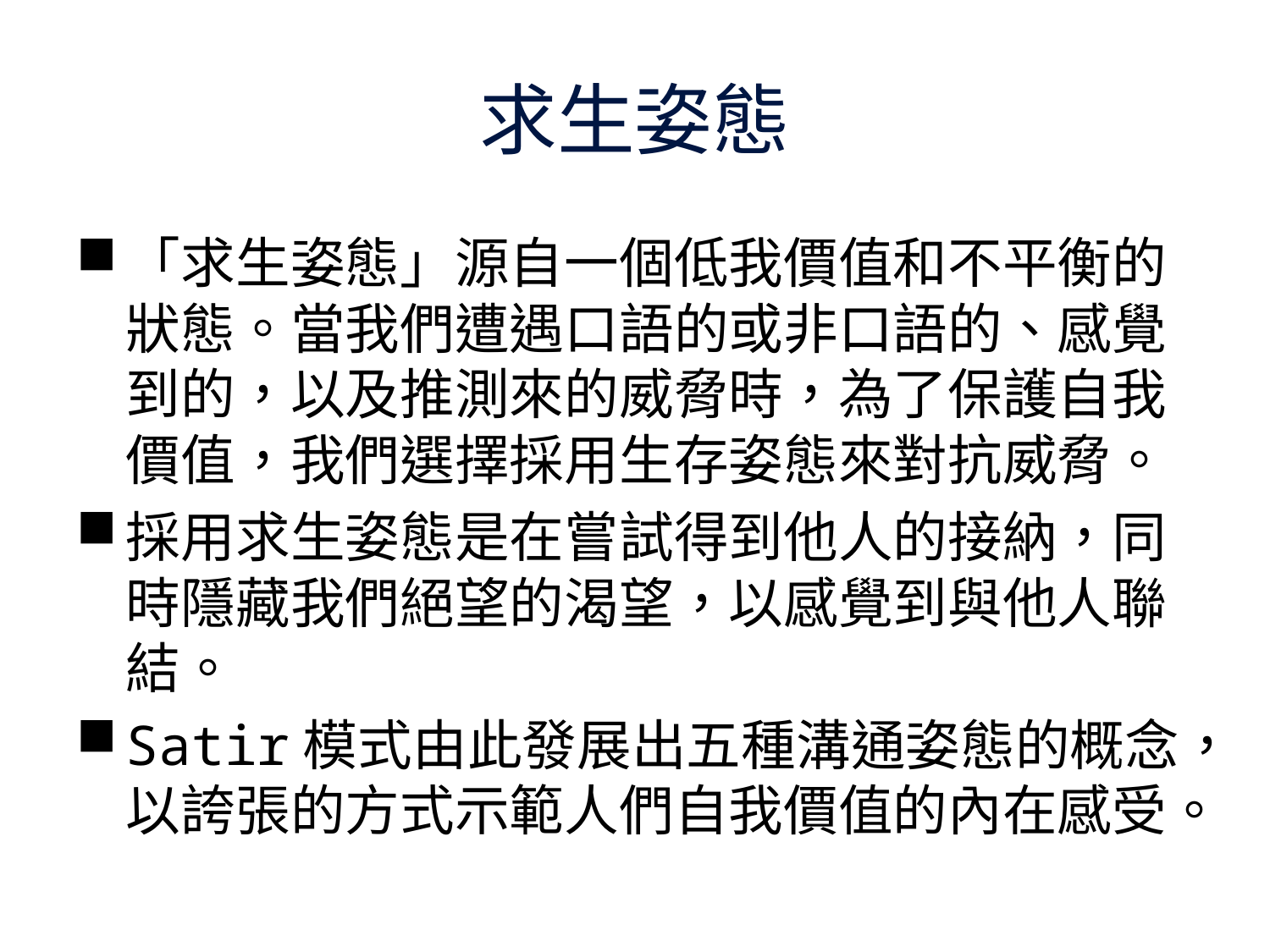

# 求生姿態
「求生姿態」源自一個低我價值和不平衡的狀態。當我們遭遇口語的或非口語的、感覺到的，以及推測來的威脅時，為了保護自我價值，我們選擇採用生存姿態來對抗威脅。
採用求生姿態是在嘗試得到他人的接納，同時隱藏我們絕望的渴望，以感覺到與他人聯結。
Satir模式由此發展出五種溝通姿態的概念，以誇張的方式示範人們自我價值的內在感受。